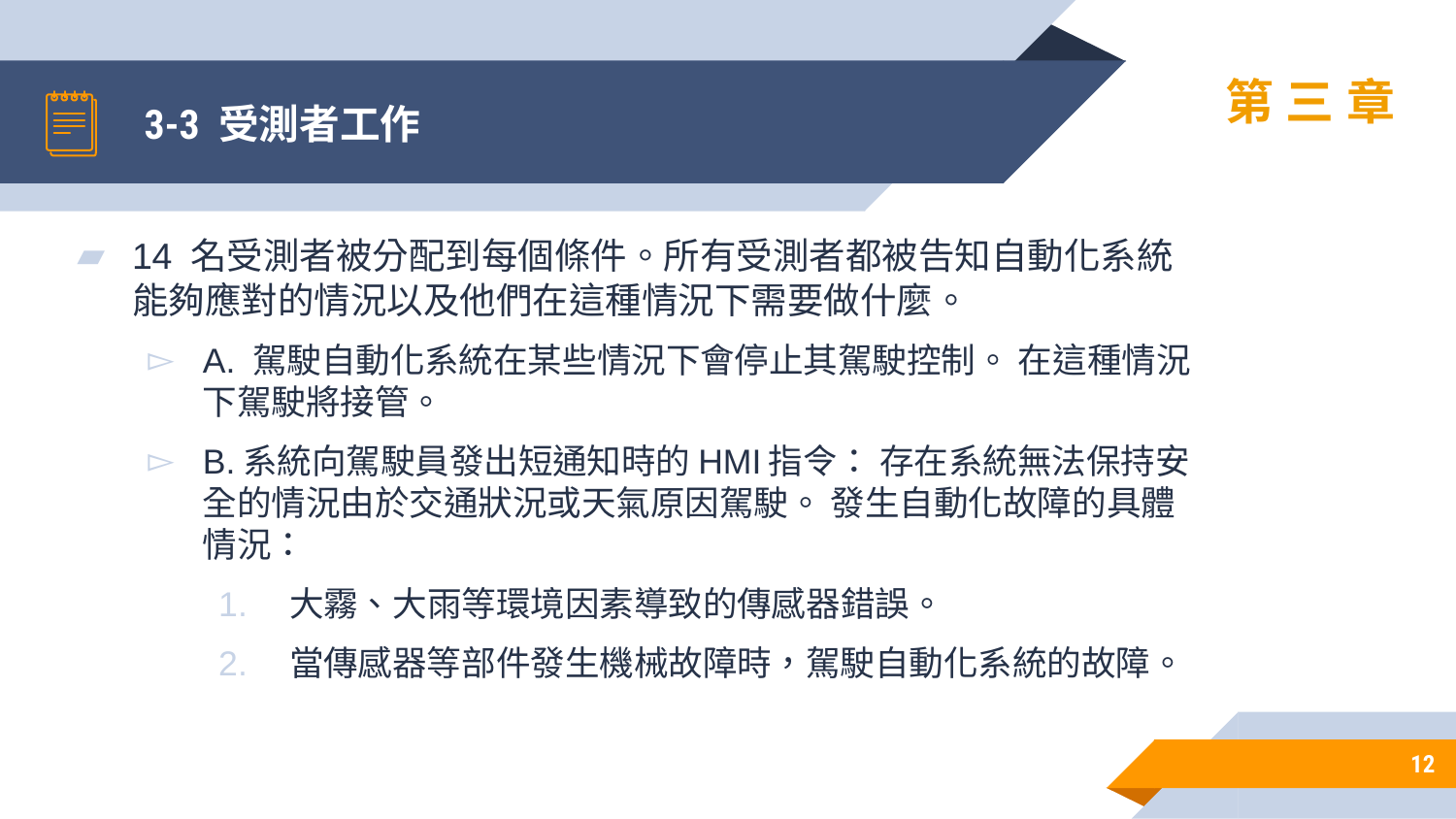

# 3-3 受測者工作
第三章

14 名受測者被分配到每個條件。所有受測者都被告知自動化系統能夠應對的情況以及他們在這種情況下需要做什麼。
A. 駕駛自動化系統在某些情況下會停止其駕駛控制。 在這種情況下駕駛將接管。
B.系統向駕駛員發出短通知時的HMI指令： 存在系統無法保持安全的情況由於交通狀況或天氣原因駕駛。 發生自動化故障的具體情況：
大霧、大雨等環境因素導致的傳感器錯誤。
當傳感器等部件發生機械故障時，駕駛自動化系統的故障。
12